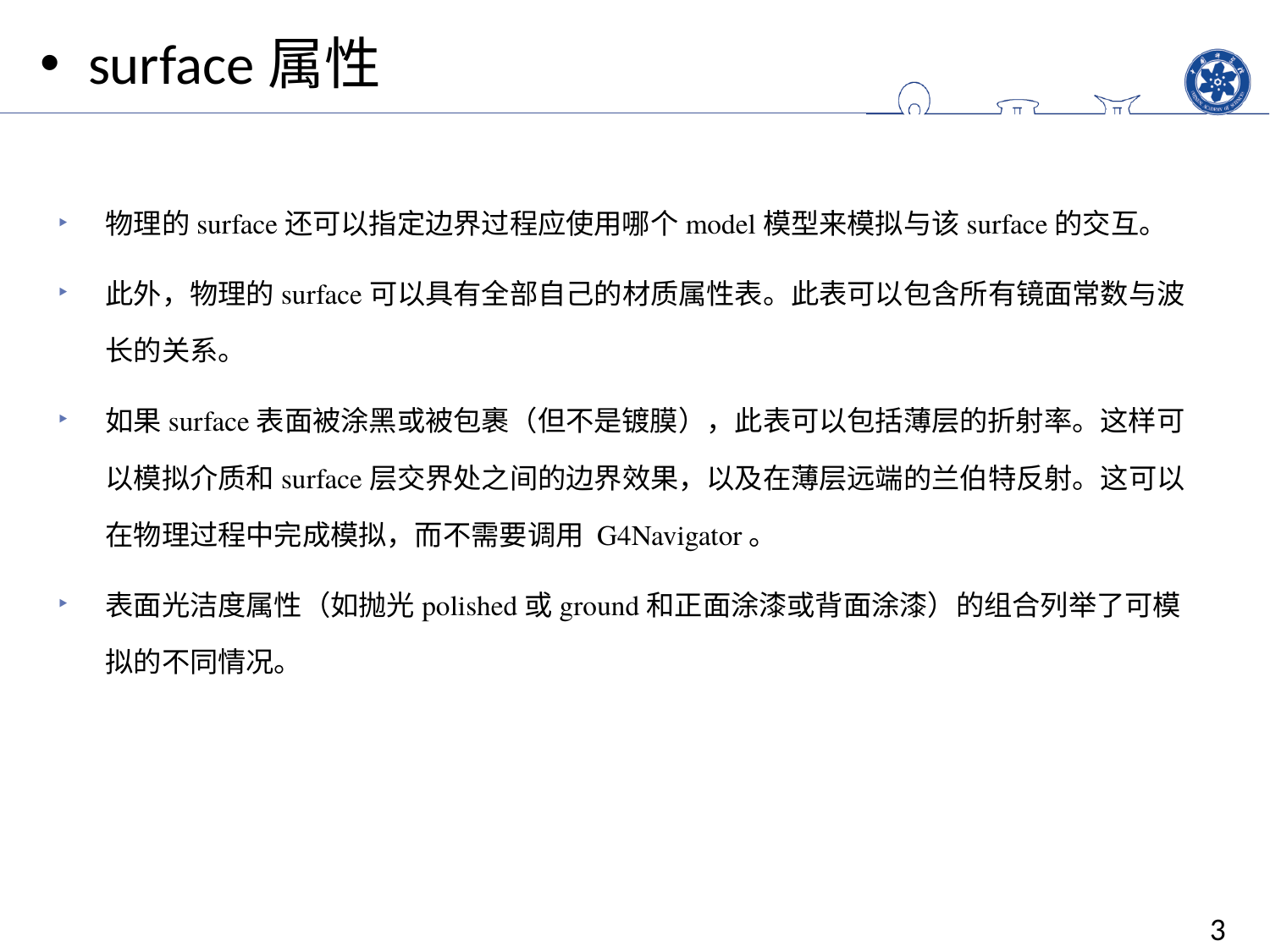

surface属性
物理的surface还可以指定边界过程应使用哪个model模型来模拟与该surface的交互。
此外，物理的surface可以具有全部自己的材质属性表。此表可以包含所有镜面常数与波长的关系。
如果surface表面被涂黑或被包裹（但不是镀膜），此表可以包括薄层的折射率。这样可以模拟介质和surface层交界处之间的边界效果，以及在薄层远端的兰伯特反射。这可以在物理过程中完成模拟，而不需要调用 G4Navigator。
表面光洁度属性（如抛光polished或ground和正面涂漆或背面涂漆）的组合列举了可模拟的不同情况。
3